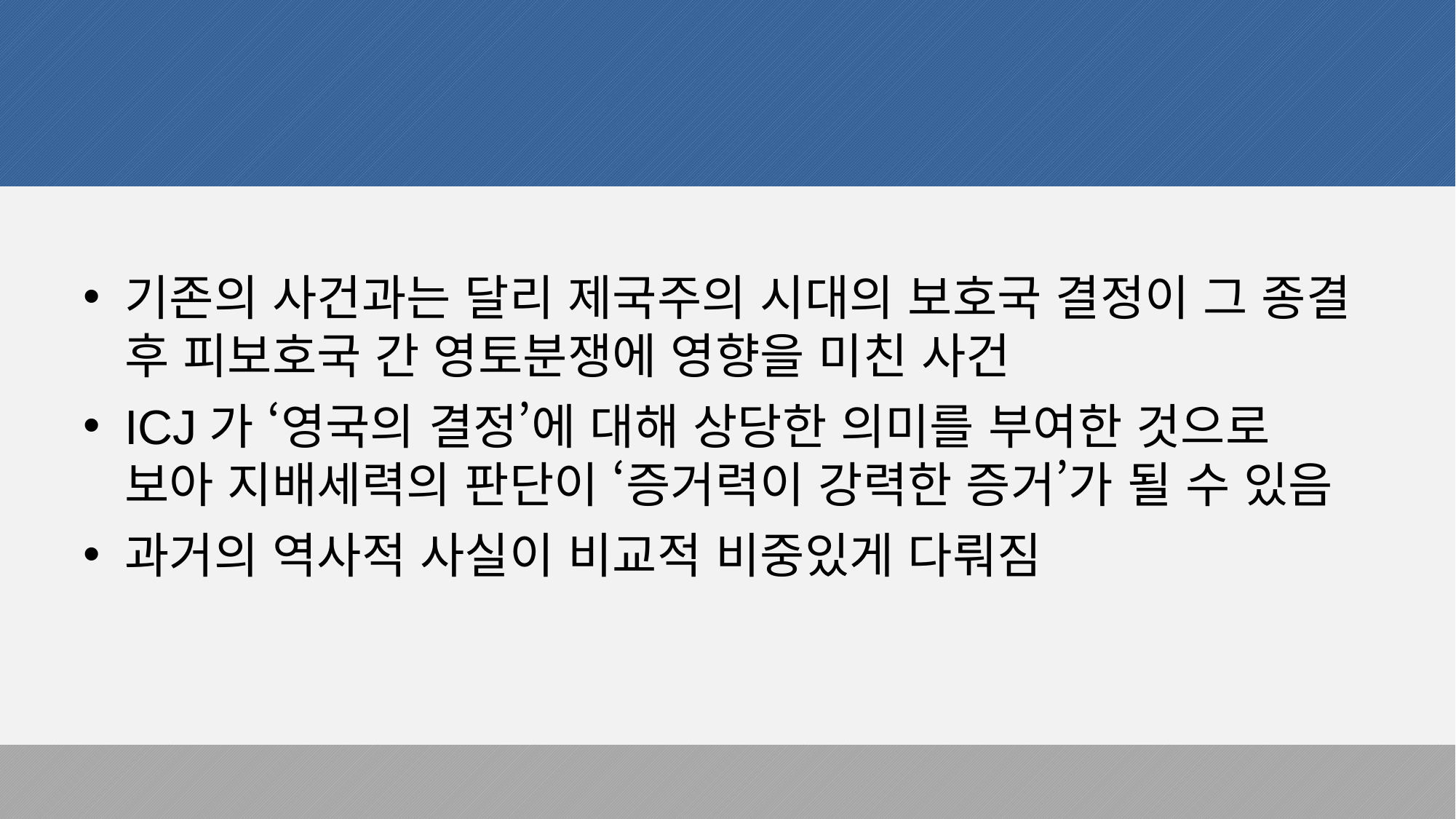

#

기존의 사건과는 달리 제국주의 시대의 보호국 결정이 그 종결 후 피보호국 간 영토분쟁에 영향을 미친 사건
ICJ가 ‘영국의 결정’에 대해 상당한 의미를 부여한 것으로 보아 지배세력의 판단이 ‘증거력이 강력한 증거’가 될 수 있음
과거의 역사적 사실이 비교적 비중있게 다뤄짐